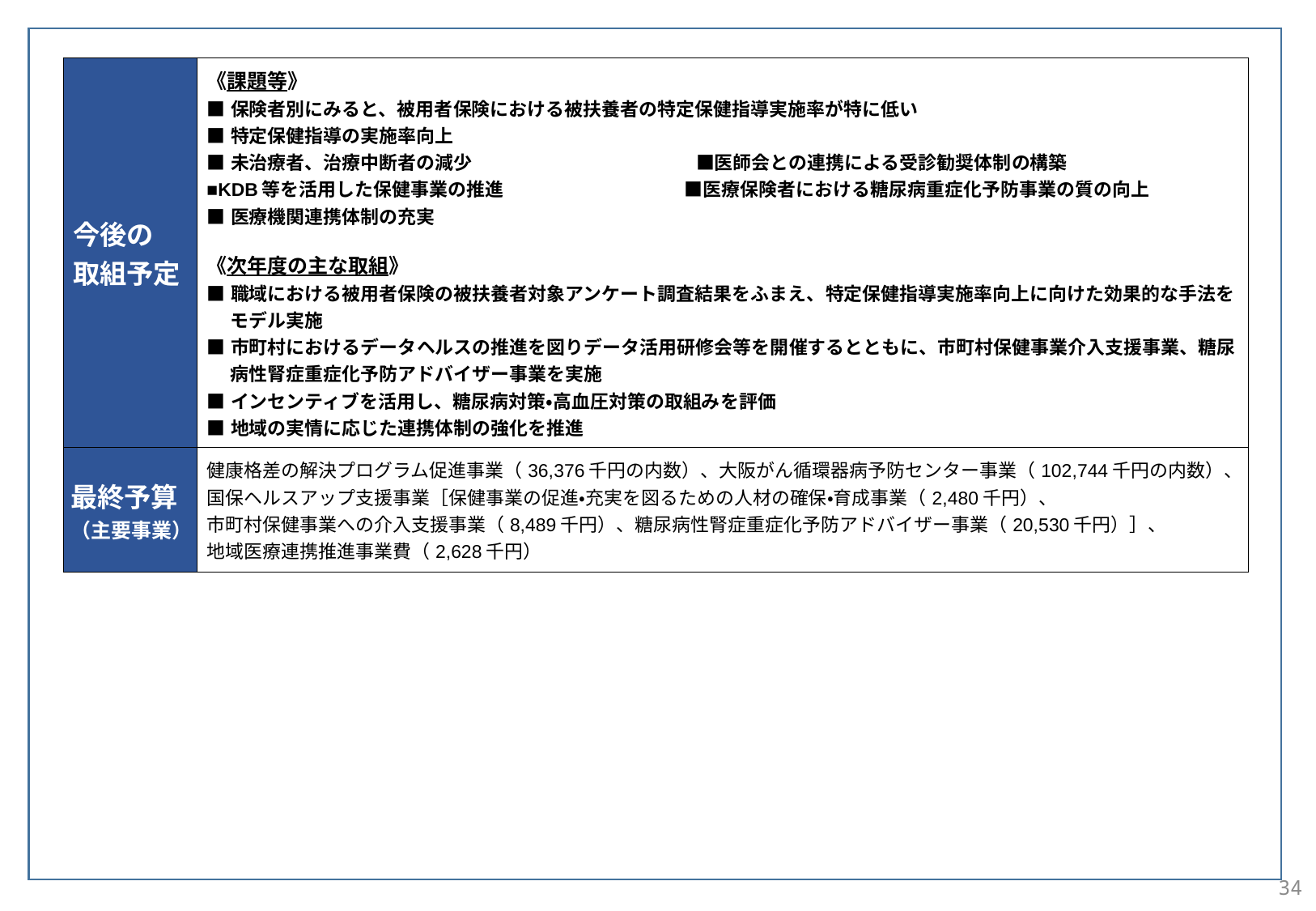

| 今後の 取組予定 | 《課題等》 ■保険者別にみると、被用者保険における被扶養者の特定保健指導実施率が特に低い ■特定保健指導の実施率向上 ■未治療者、治療中断者の減少　　　　　　　　　　　　■医師会との連携による受診勧奨体制の構築 ■KDB等を活用した保健事業の推進　　　　　　　　　 ■医療保険者における糖尿病重症化予防事業の質の向上 ■医療機関連携体制の充実 《次年度の主な取組》 ■職域における被用者保険の被扶養者対象アンケート調査結果をふまえ、特定保健指導実施率向上に向けた効果的な手法をモデル実施 ■市町村におけるデータヘルスの推進を図りデータ活用研修会等を開催するとともに、市町村保健事業介入支援事業、糖尿病性腎症重症化予防アドバイザー事業を実施 ■インセンティブを活用し、糖尿病対策・高血圧対策の取組みを評価 ■地域の実情に応じた連携体制の強化を推進 |
| --- | --- |
| 最終予算 （主要事業） | 健康格差の解決プログラム促進事業（36,376千円の内数）、大阪がん循環器病予防センター事業（102,744千円の内数）、 国保ヘルスアップ支援事業［保健事業の促進・充実を図るための人材の確保・育成事業（2,480千円）、 市町村保健事業への介入支援事業（8,489千円）、糖尿病性腎症重症化予防アドバイザー事業（20,530千円）］、 地域医療連携推進事業費（2,628千円） |
34